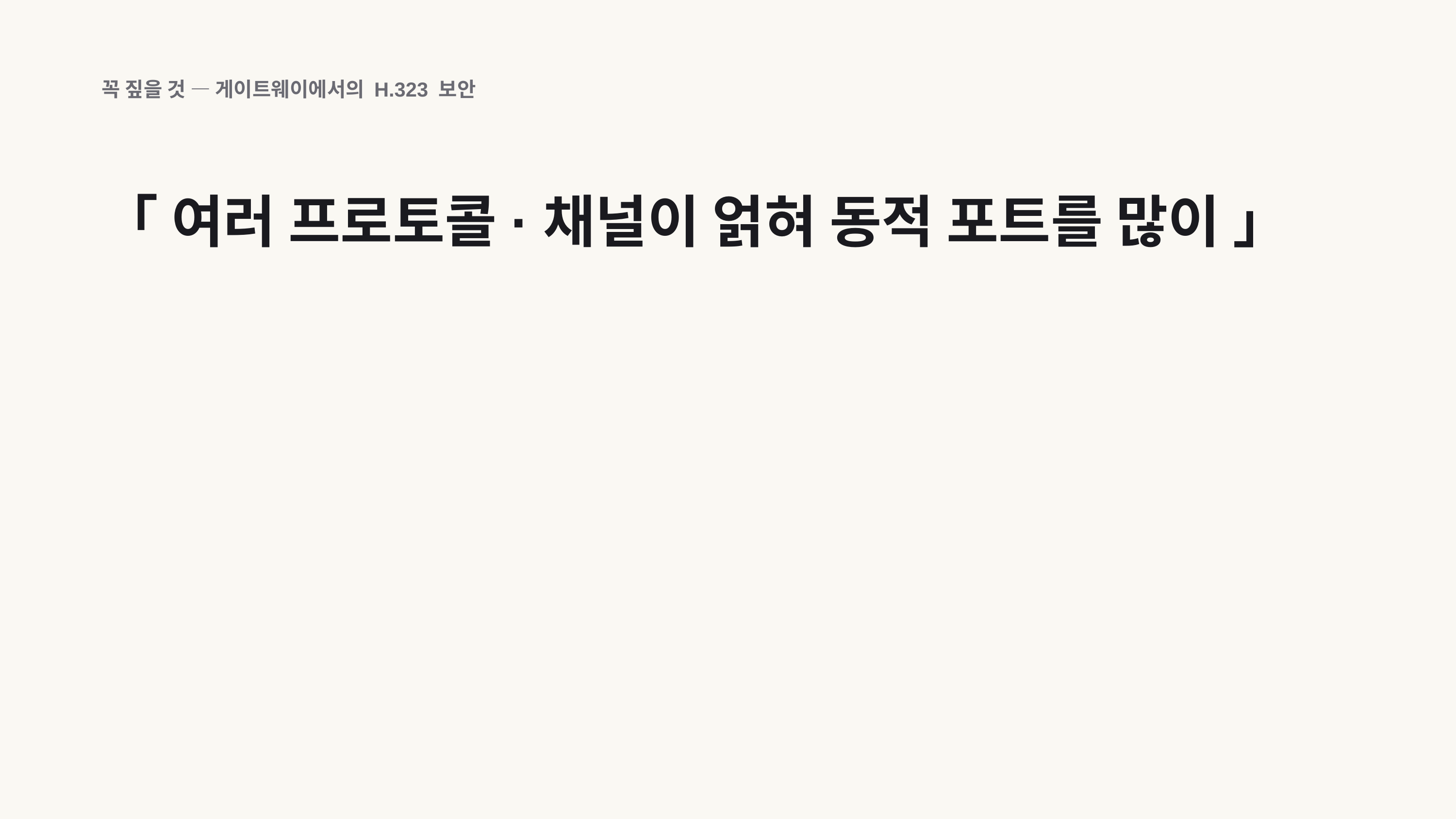

꼭 짚을 것 — 게이트웨이에서의 H.323 보안
「 여러 프로토콜·채널이 얽혀 동적 포트를 많이 」